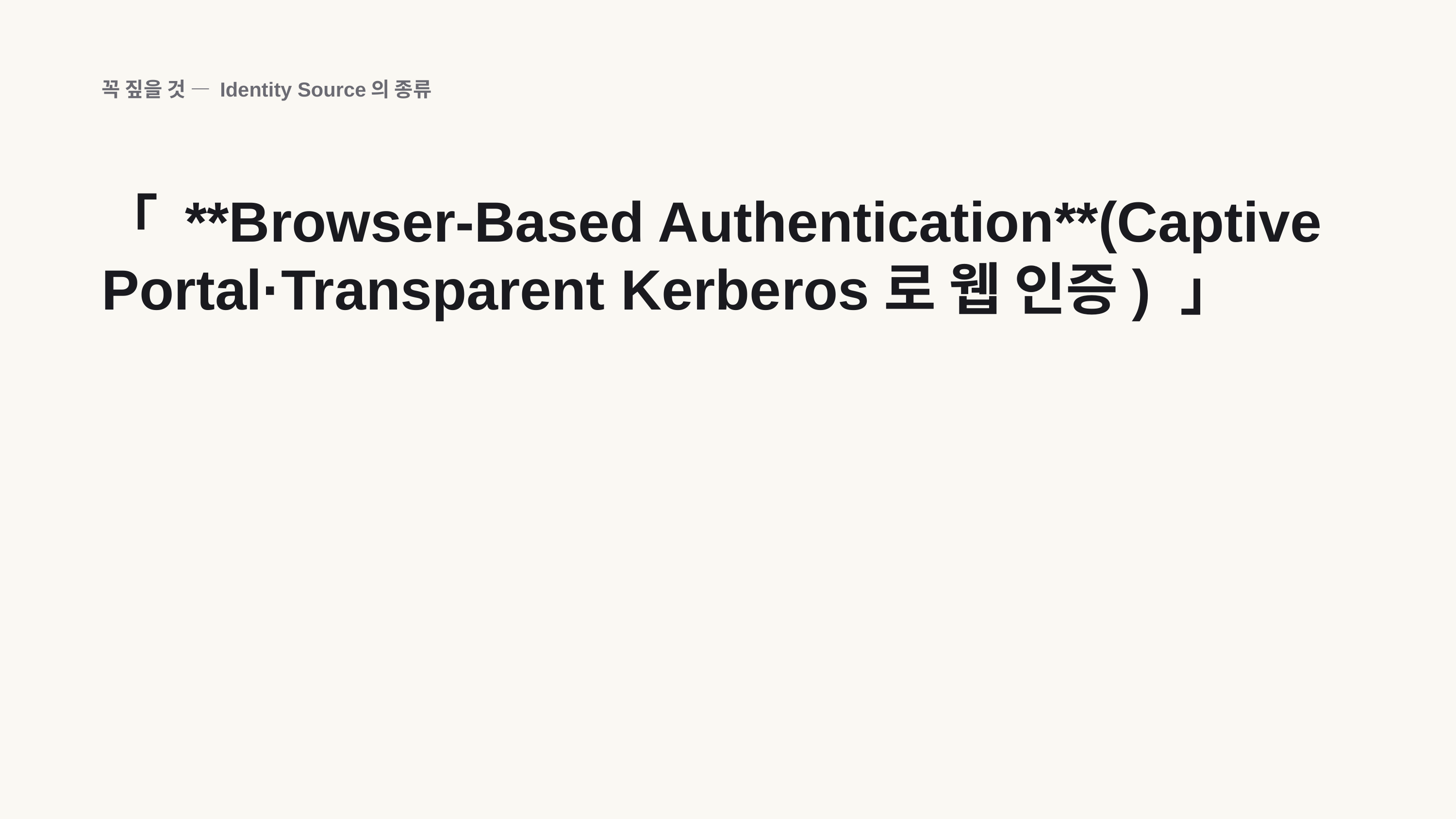

꼭 짚을 것 — Identity Source의 종류
「 **Browser-Based Authentication**(Captive Portal·Transparent Kerberos로 웹 인증) 」